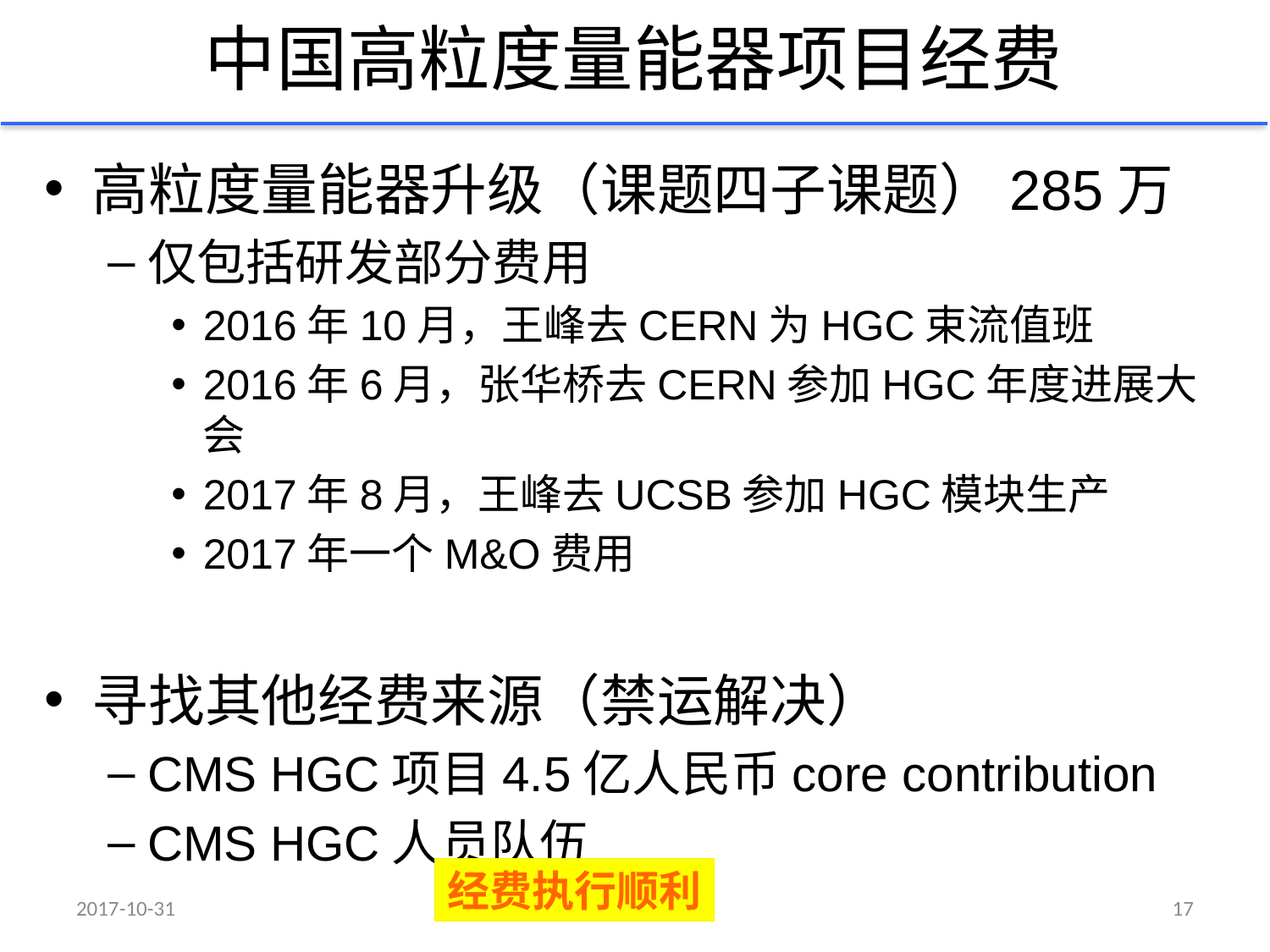

# 中国高粒度量能器项目经费
高粒度量能器升级（课题四子课题）285万
仅包括研发部分费用
2016年10月，王峰去CERN为HGC束流值班
2016年6月，张华桥去CERN参加HGC年度进展大会
2017年8月，王峰去UCSB参加HGC模块生产
2017年一个M&O费用

寻找其他经费来源（禁运解决）
CMS HGC项目4.5亿人民币core contribution
CMS HGC人员队伍
经费执行顺利
2017-10-31
17